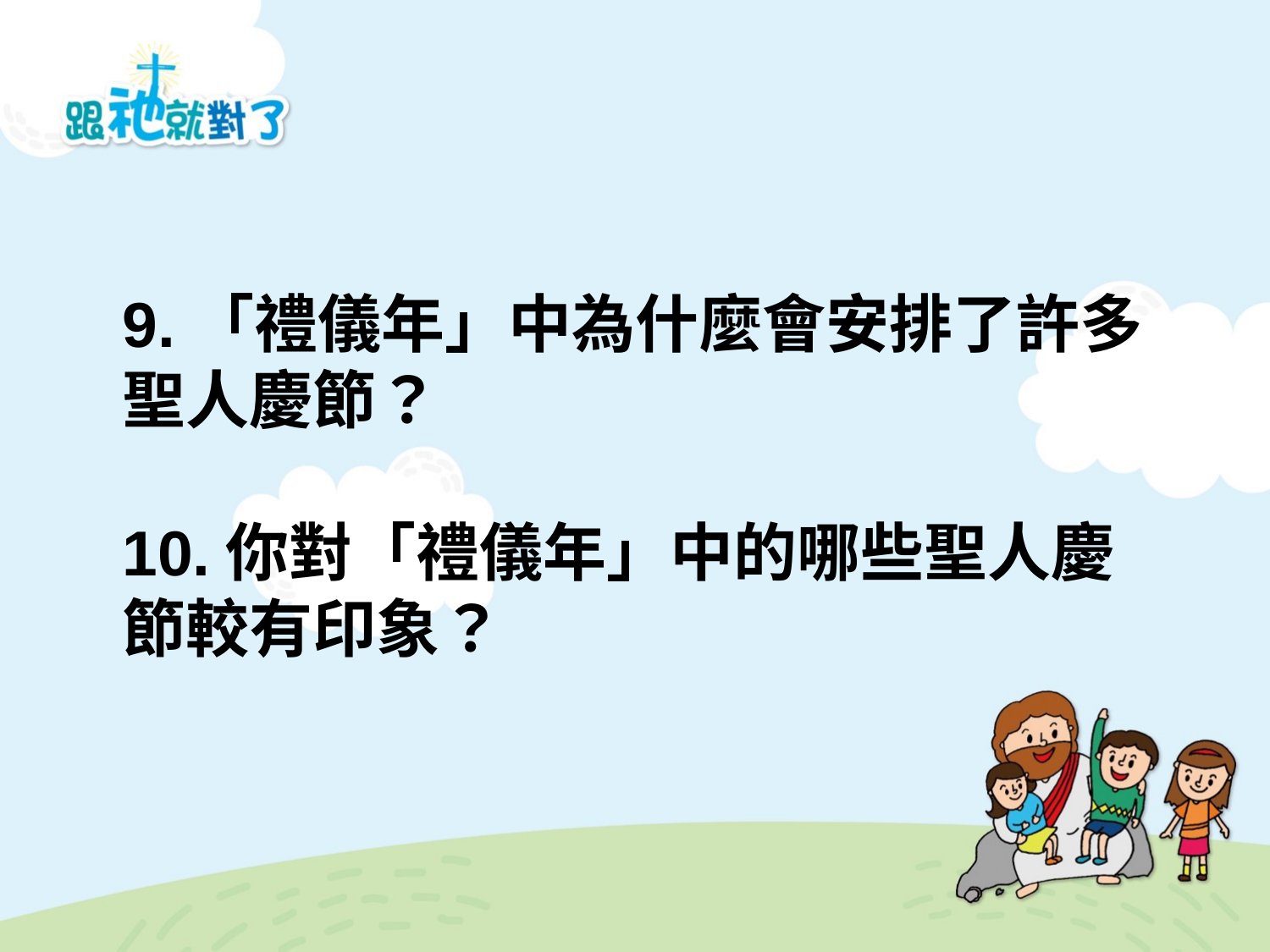

9.「禮儀年」中為什麼會安排了許多聖人慶節？

10.你對「禮儀年」中的哪些聖人慶節較有印象？